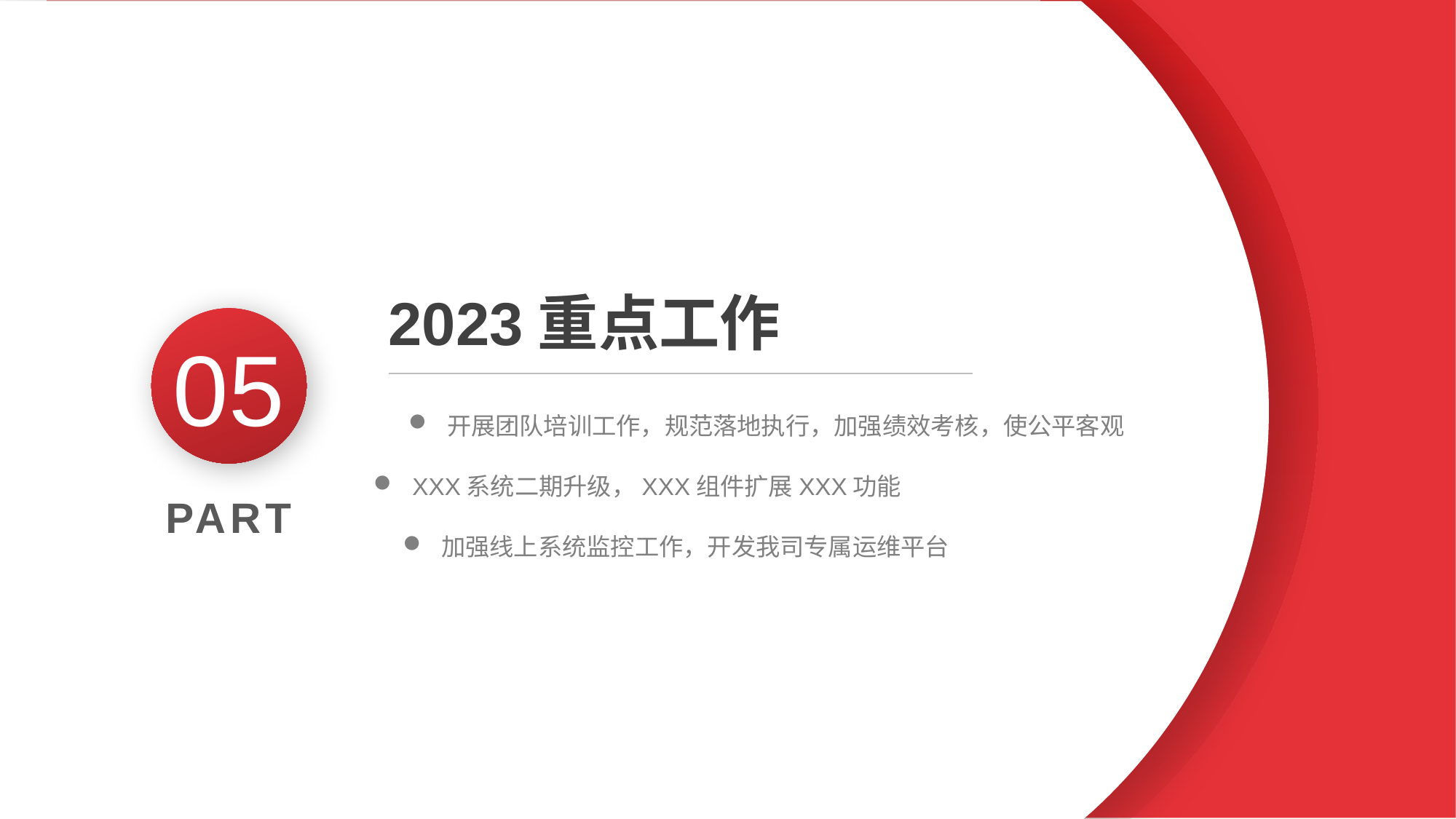

2023重点工作
05
开展团队培训工作，规范落地执行，加强绩效考核，使公平客观
XXX系统二期升级，XXX组件扩展XXX功能
PART
加强线上系统监控工作，开发我司专属运维平台